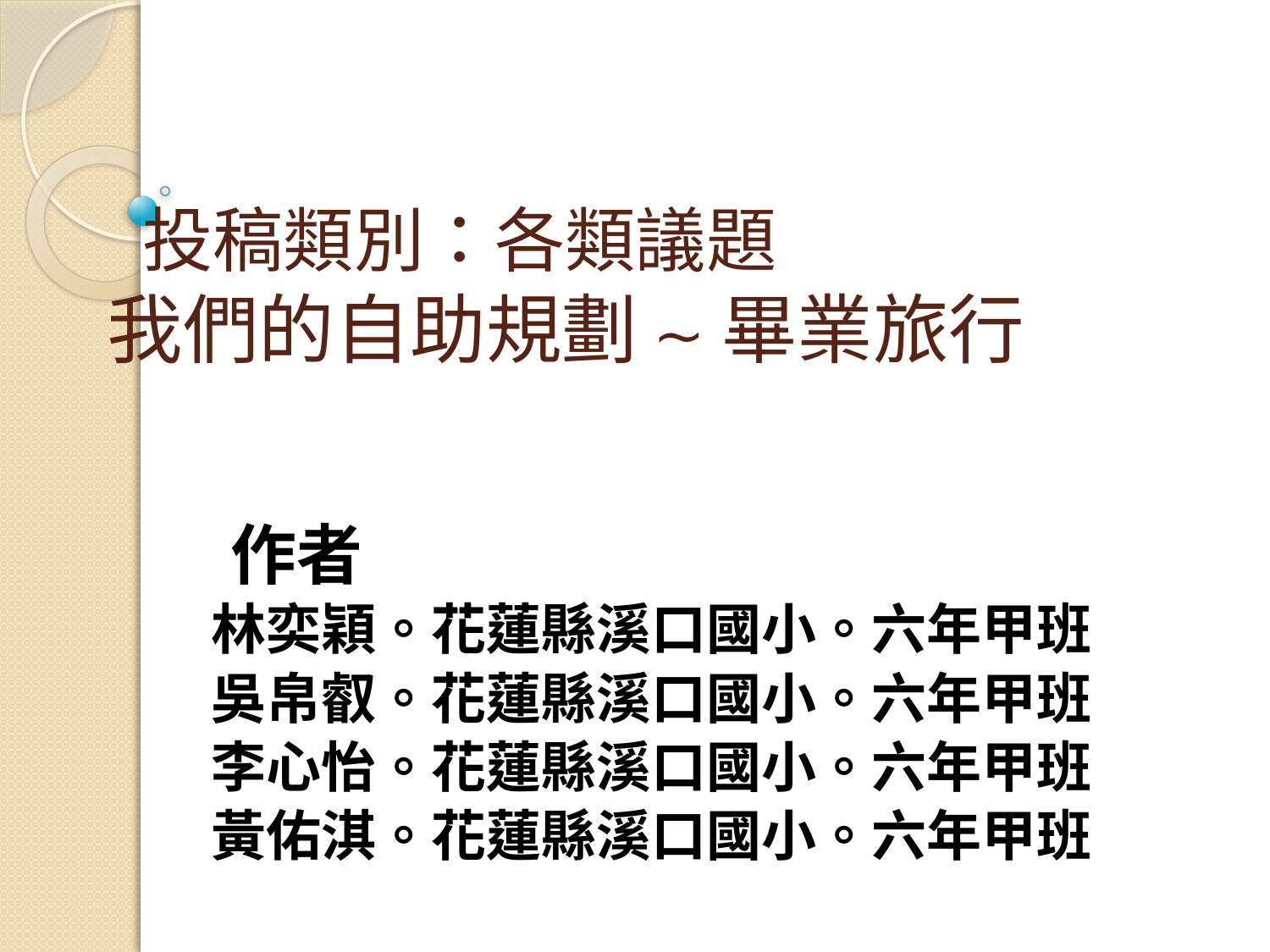

# 投稿類別：各類議題 我們的自助規劃~畢業旅行

 作者
林奕穎。花蓮縣溪口國小。六年甲班
吳帛叡。花蓮縣溪口國小。六年甲班
李心怡。花蓮縣溪口國小。六年甲班
黃佑淇。花蓮縣溪口國小。六年甲班